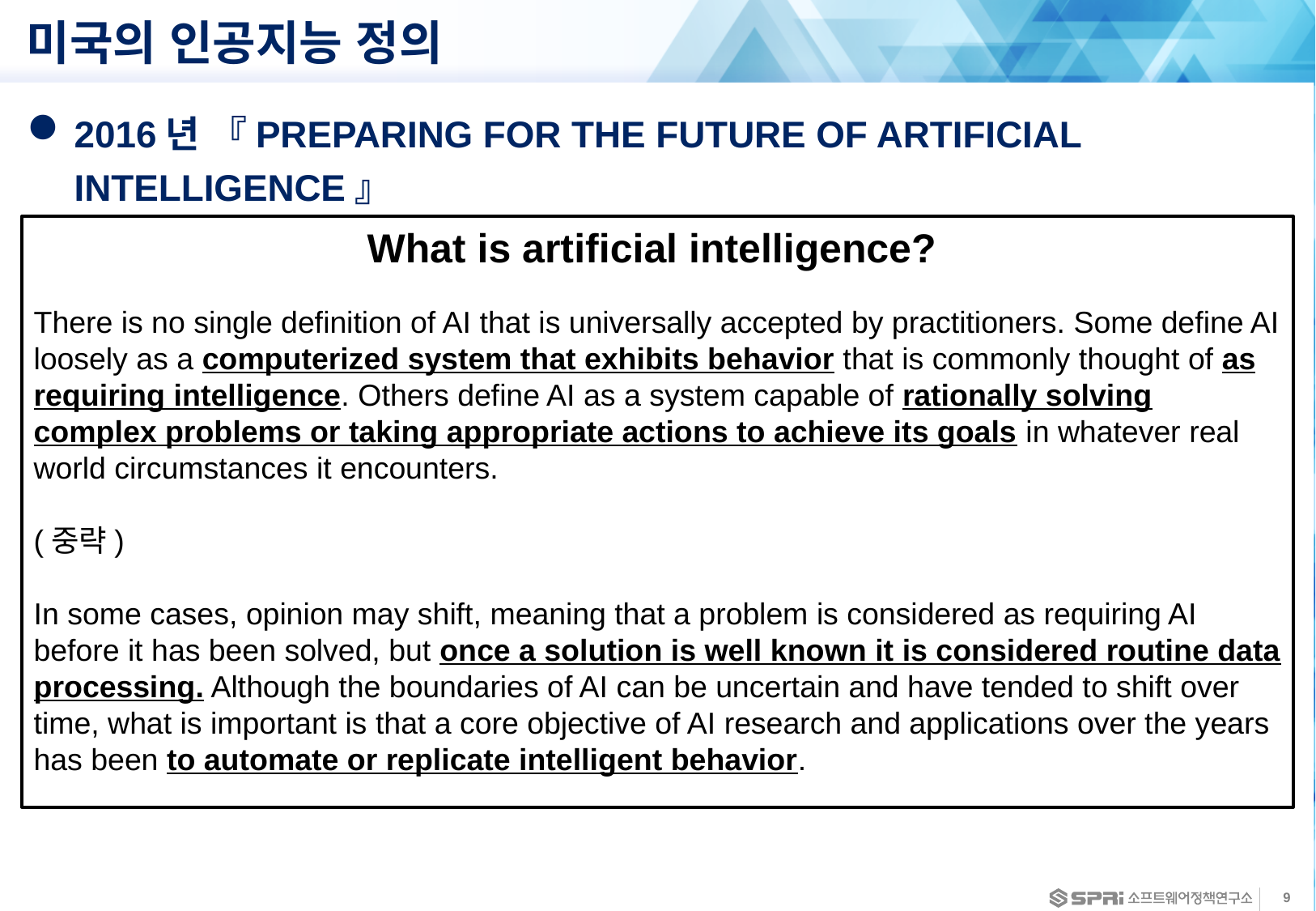

# 미국의 인공지능 정의
2016년 『PREPARING FOR THE FUTURE OF ARTIFICIAL INTELLIGENCE』
What is artificial intelligence?

There is no single definition of AI that is universally accepted by practitioners. Some define AI loosely as a computerized system that exhibits behavior that is commonly thought of as requiring intelligence. Others define AI as a system capable of rationally solving complex problems or taking appropriate actions to achieve its goals in whatever real world circumstances it encounters.

(중략)

In some cases, opinion may shift, meaning that a problem is considered as requiring AI before it has been solved, but once a solution is well known it is considered routine data processing. Although the boundaries of AI can be uncertain and have tended to shift over time, what is important is that a core objective of AI research and applications over the years has been to automate or replicate intelligent behavior.